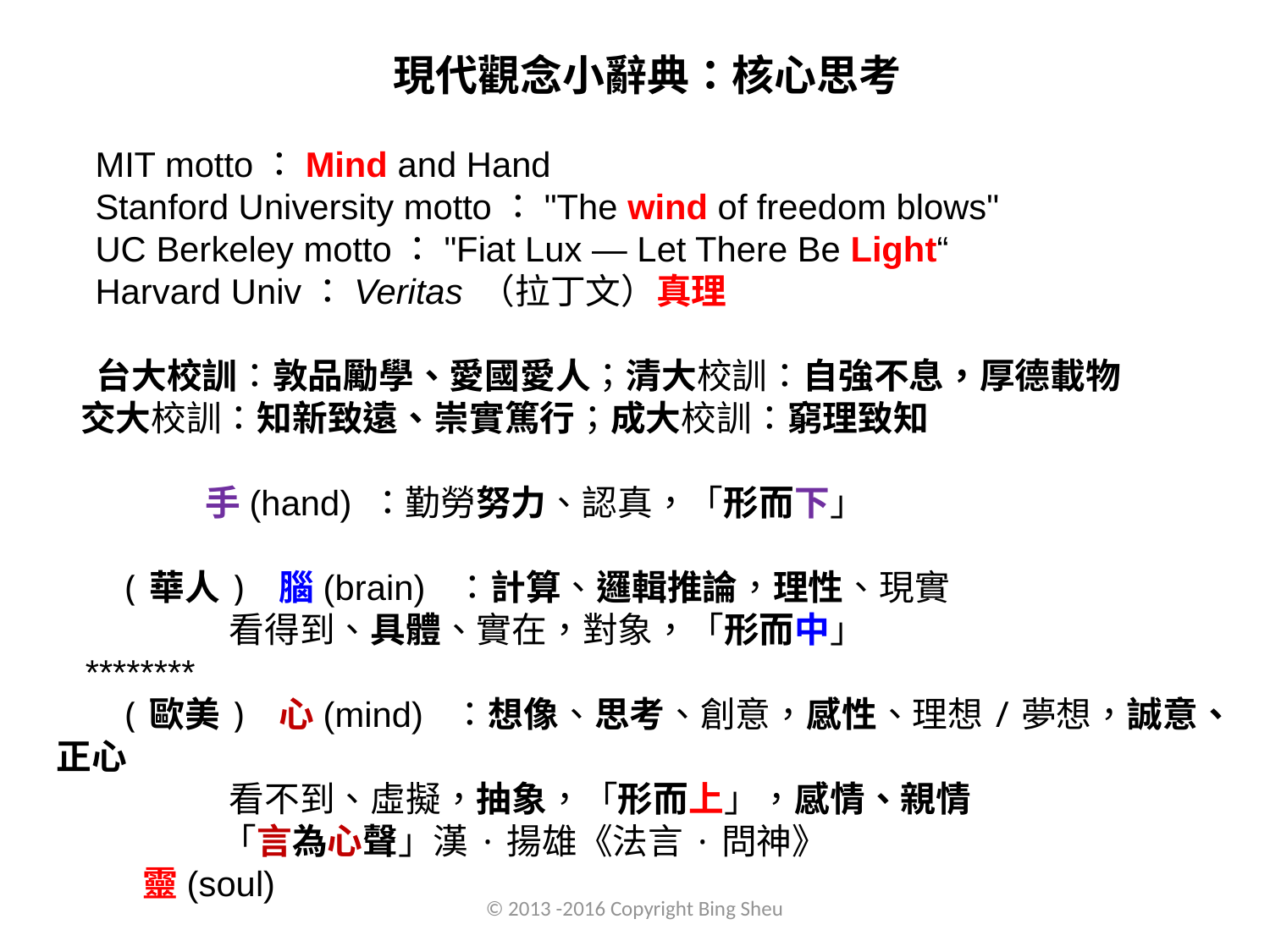

現代觀念小辭典：核心思考

    MIT motto：Mind and Hand
    Stanford University motto："The wind of freedom blows"
    UC Berkeley motto："Fiat Lux — Let There Be Light“
    Harvard Univ：Veritas （拉丁文）真理

    台大校訓：敦品勵學、愛國愛人；清大校訓：自強不息，厚德載物
  交大校訓：知新致遠、崇實篤行；成大校訓：窮理致知

                  手(hand) ：勤勞努力、認真，「形而下」

   (華人) 腦(brain) ：計算、邏輯推論，理性、現實
                     看得到、具體、實在，對象，「形而中」
   ********
   (歐美) 心(mind) ：想像、思考、創意，感性、理想/夢想，誠意、正心
                     看不到、虛擬，抽象，「形而上」，感情、親情
                    「言為心聲」漢·揚雄《法言·問神》
          靈(soul)
© 2013 -2016 Copyright Bing Sheu